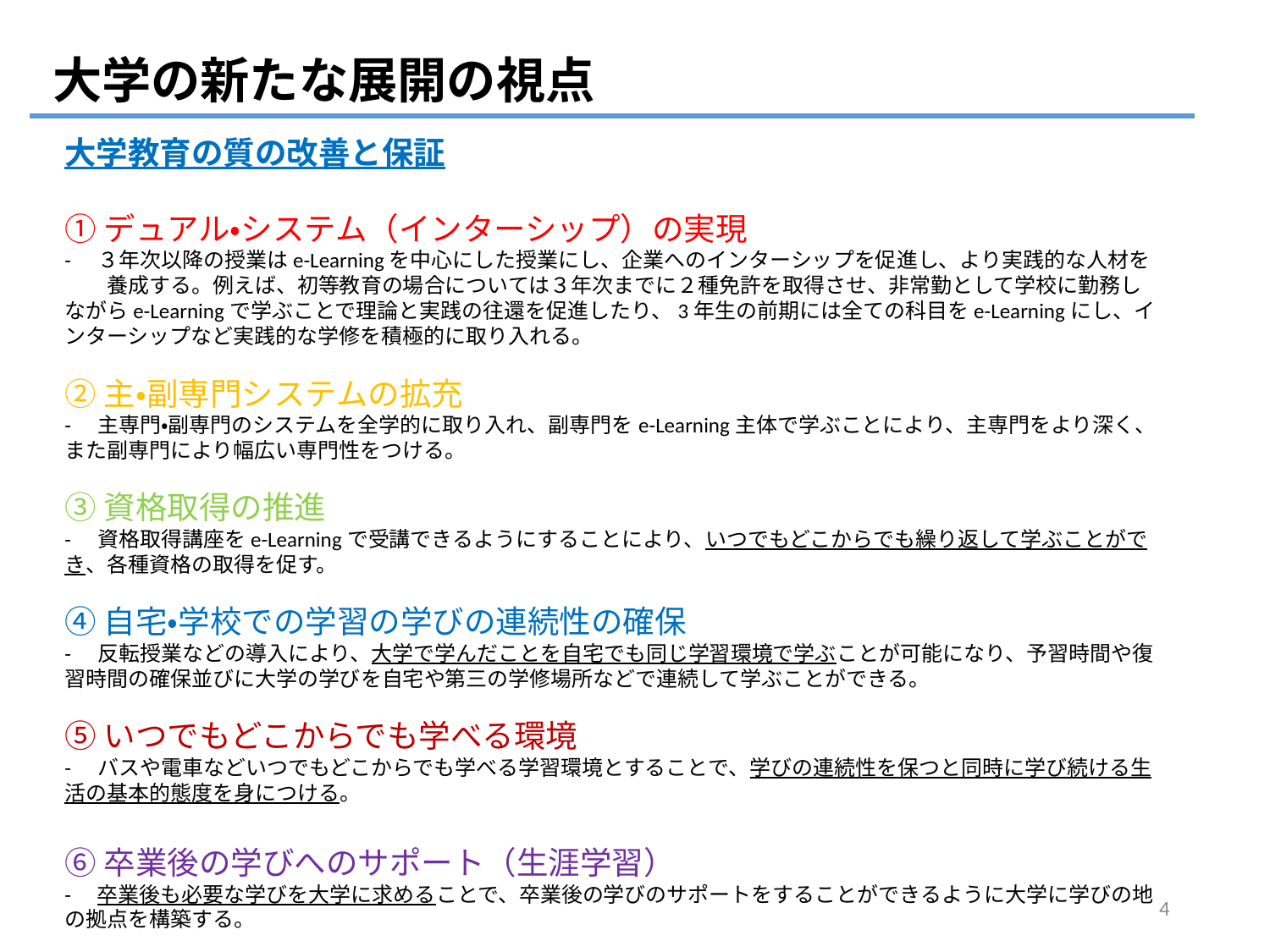

大学の新たな展開の視点
大学教育の質の改善と保証

①デュアル・システム（インターシップ）の実現
-　３年次以降の授業はe-Learningを中心にした授業にし、企業へのインターシップを促進し、より実践的な人材を　　養成する。例えば、初等教育の場合については３年次までに２種免許を取得させ、非常勤として学校に勤務しながらe-Learningで学ぶことで理論と実践の往還を促進したり、3年生の前期には全ての科目をe-Learningにし、インターシップなど実践的な学修を積極的に取り入れる。

②主・副専門システムの拡充
-　主専門・副専門のシステムを全学的に取り入れ、副専門をe-Learning主体で学ぶことにより、主専門をより深く、また副専門により幅広い専門性をつける。

③資格取得の推進
-　資格取得講座をe-Learningで受講できるようにすることにより、いつでもどこからでも繰り返して学ぶことができ、各種資格の取得を促す。

④自宅・学校での学習の学びの連続性の確保
-　反転授業などの導入により、大学で学んだことを自宅でも同じ学習環境で学ぶことが可能になり、予習時間や復習時間の確保並びに大学の学びを自宅や第三の学修場所などで連続して学ぶことができる。

⑤いつでもどこからでも学べる環境
-　バスや電車などいつでもどこからでも学べる学習環境とすることで、学びの連続性を保つと同時に学び続ける生活の基本的態度を身につける。

⑥卒業後の学びへのサポート（生涯学習）
-　卒業後も必要な学びを大学に求めることで、卒業後の学びのサポートをすることができるように大学に学びの地の拠点を構築する。

4